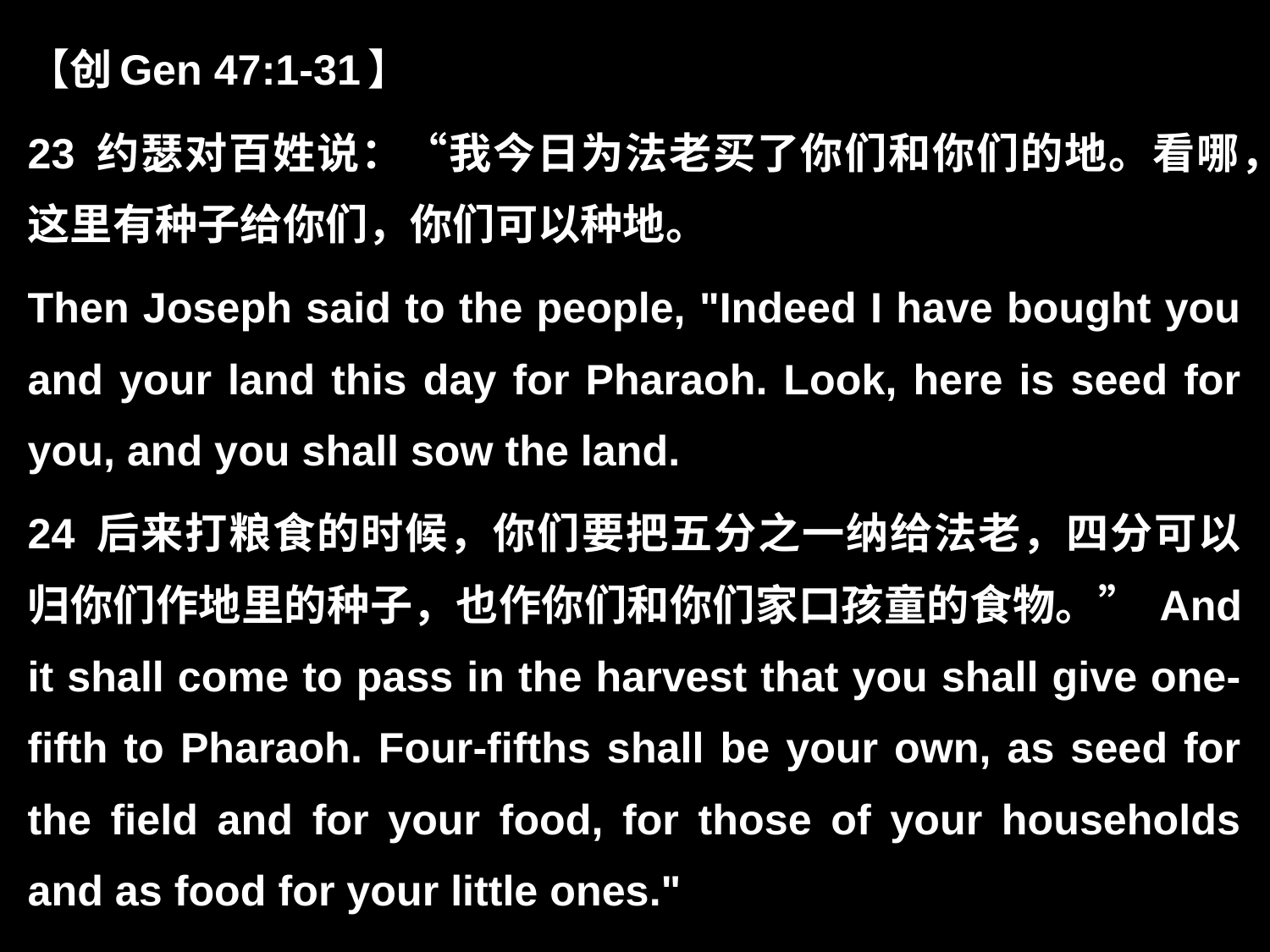

【创Gen 47:1-31】
23 约瑟对百姓说：“我今日为法老买了你们和你们的地。看哪，这里有种子给你们，你们可以种地。
Then Joseph said to the people, "Indeed I have bought you and your land this day for Pharaoh. Look, here is seed for you, and you shall sow the land.
24 后来打粮食的时候，你们要把五分之一纳给法老，四分可以归你们作地里的种子，也作你们和你们家口孩童的食物。” And it shall come to pass in the harvest that you shall give one-fifth to Pharaoh. Four-fifths shall be your own, as seed for the field and for your food, for those of your households and as food for your little ones."